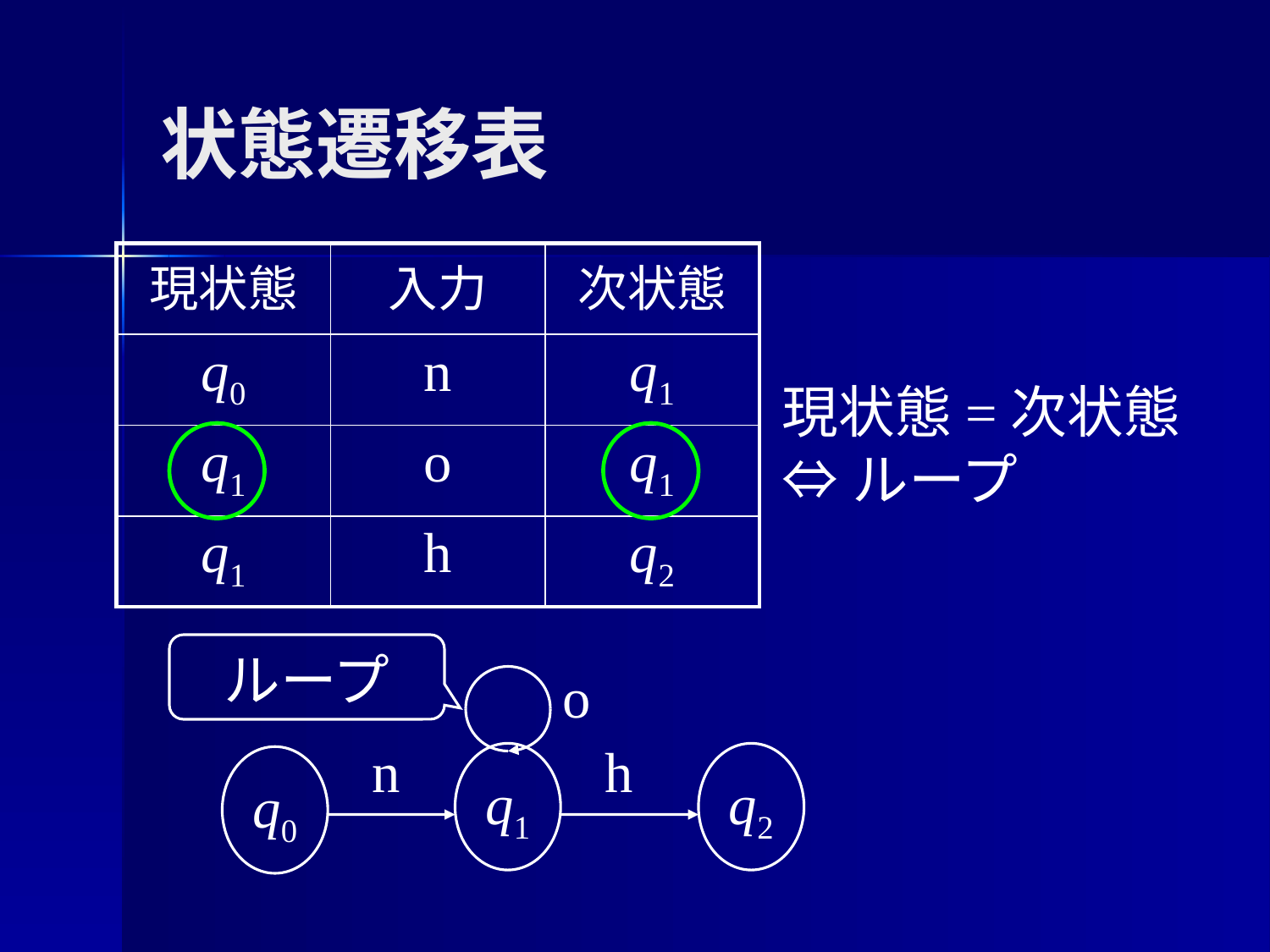

# 状態遷移表
| 現状態 | 入力 | 次状態 |
| --- | --- | --- |
| q0 | n | q1 |
| q1 | o | q1 |
| q1 | h | q2 |
現状態=次状態
⇔ループ

ループ
o

n
q1

h
q2

q0